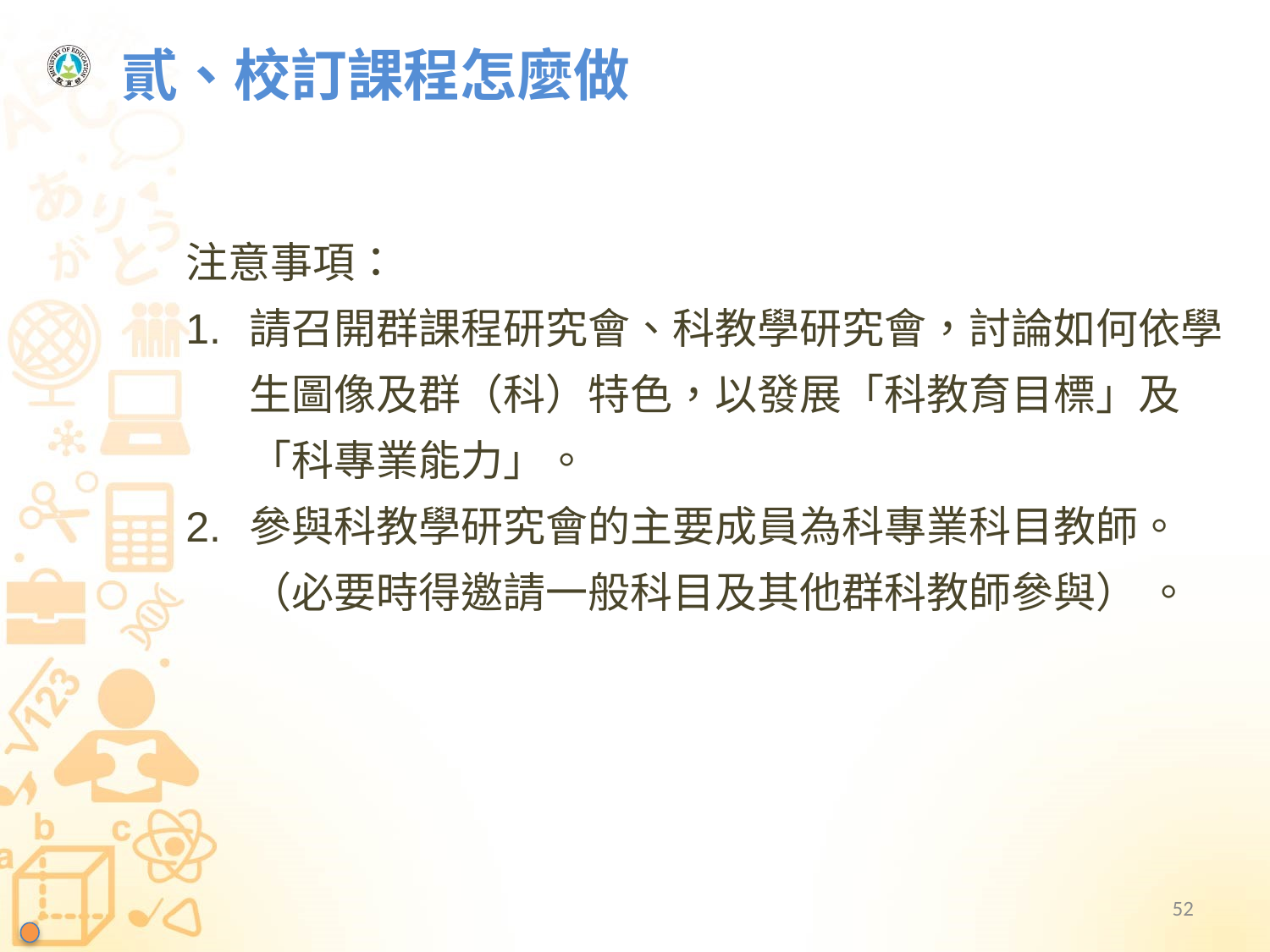

貳、校訂課程怎麼做
注意事項：
請召開群課程研究會、科教學研究會，討論如何依學生圖像及群（科）特色，以發展「科教育目標」及「科專業能力」。
參與科教學研究會的主要成員為科專業科目教師。（必要時得邀請一般科目及其他群科教師參與） 。
52